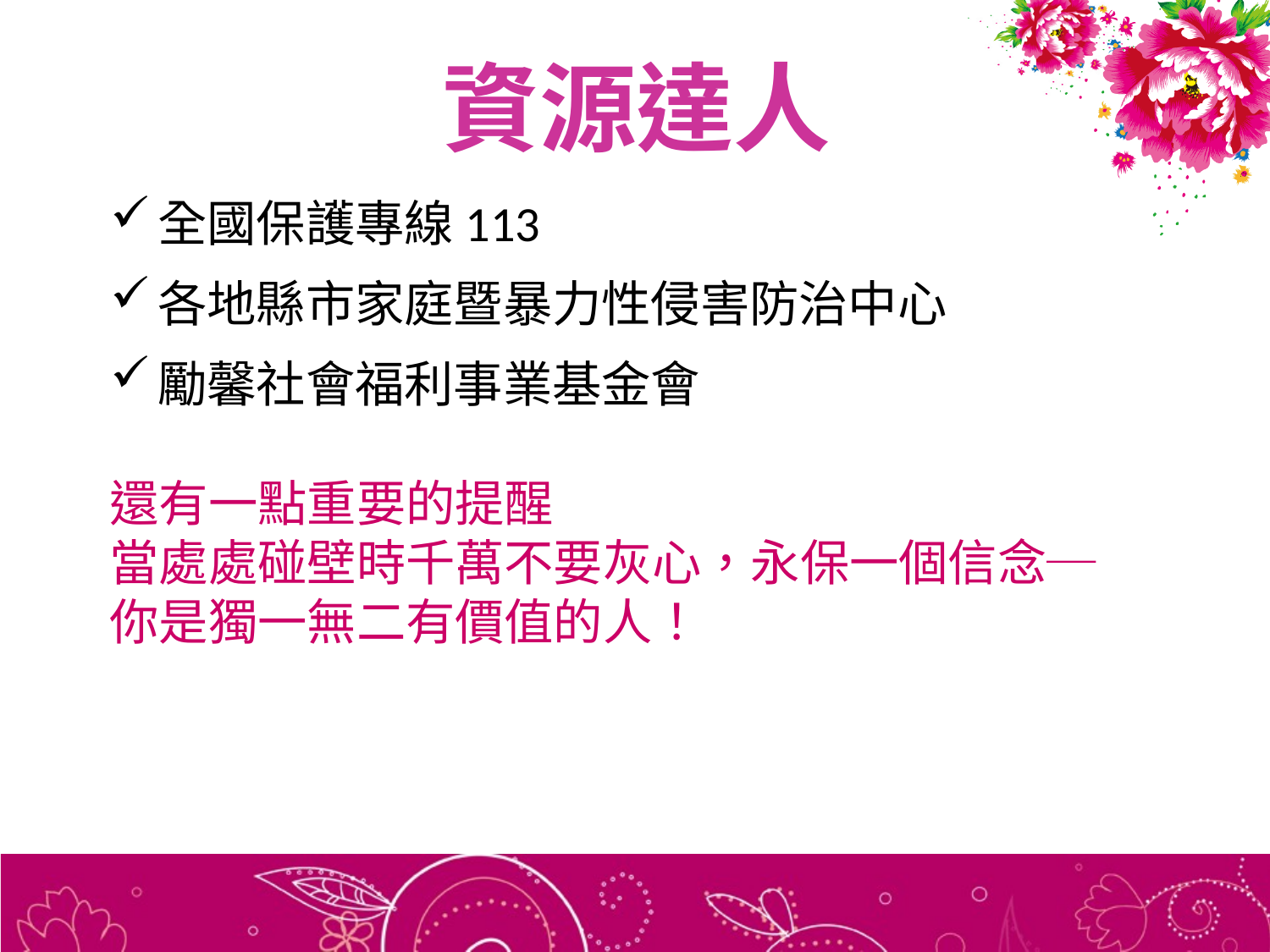

# 資源達人
全國保護專線113
各地縣市家庭暨暴力性侵害防治中心
勵馨社會福利事業基金會

還有一點重要的提醒
當處處碰壁時千萬不要灰心，永保一個信念─你是獨一無二有價值的人！